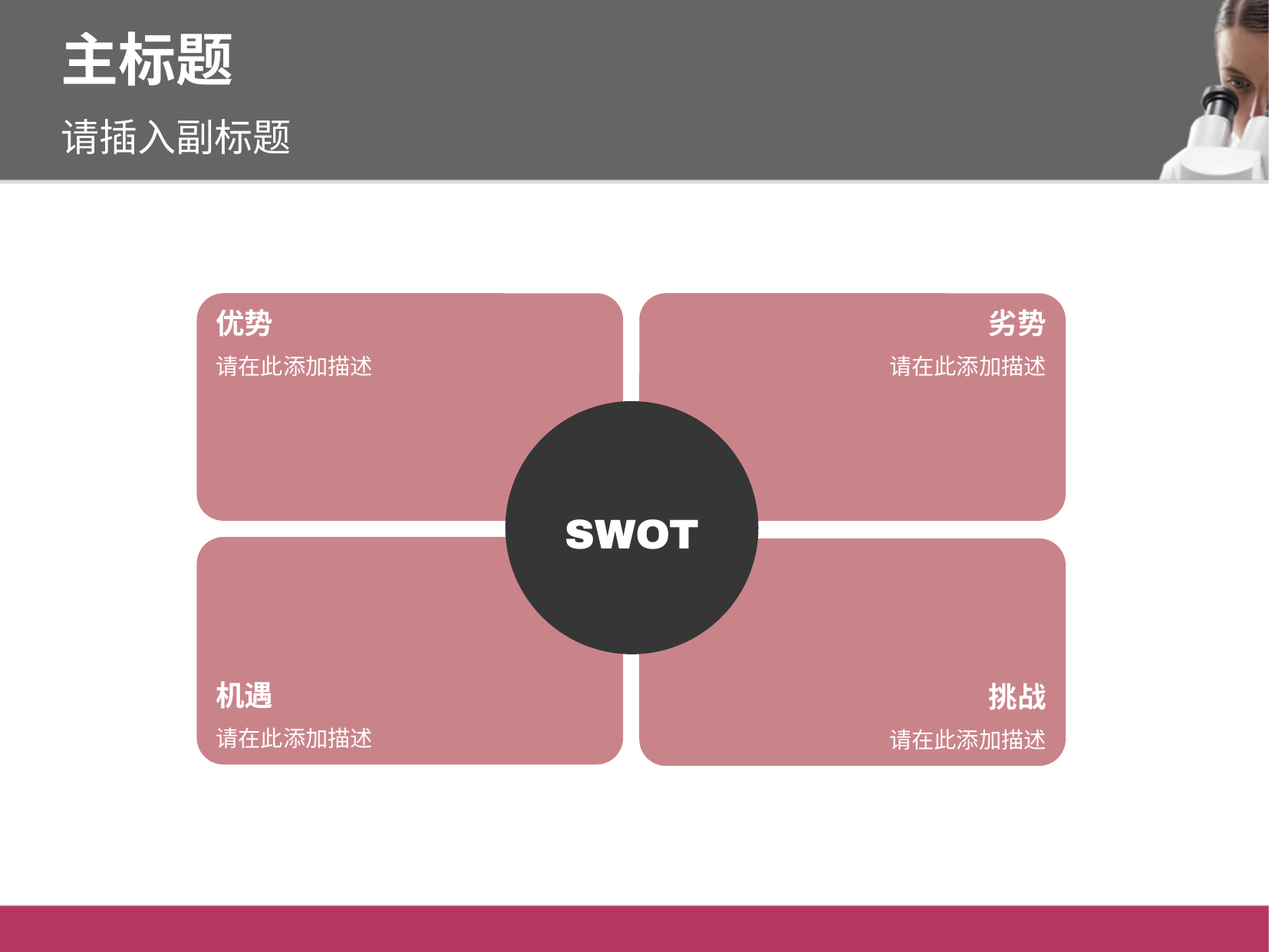

主标题
请插入副标题
优势
请在此添加描述
劣势
请在此添加描述
SWOT
机遇
请在此添加描述

挑战
请在此添加描述